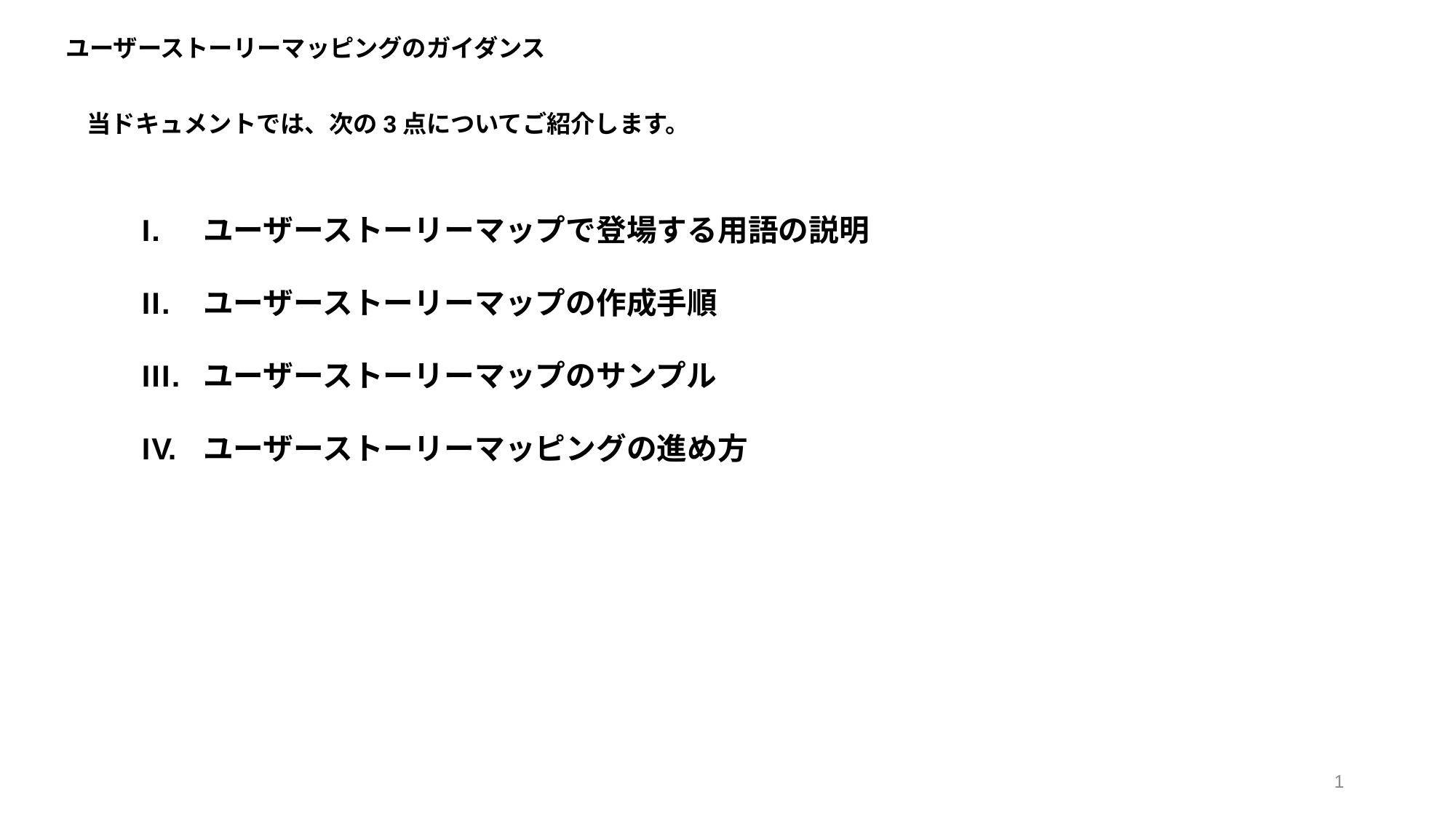

ユーザーストーリーマッピングのガイダンス
当ドキュメントでは、次の3点についてご紹介します。

ユーザーストーリーマップで登場する用語の説明

ユーザーストーリーマップの作成手順

ユーザーストーリーマップのサンプル

ユーザーストーリーマッピングの進め方
1